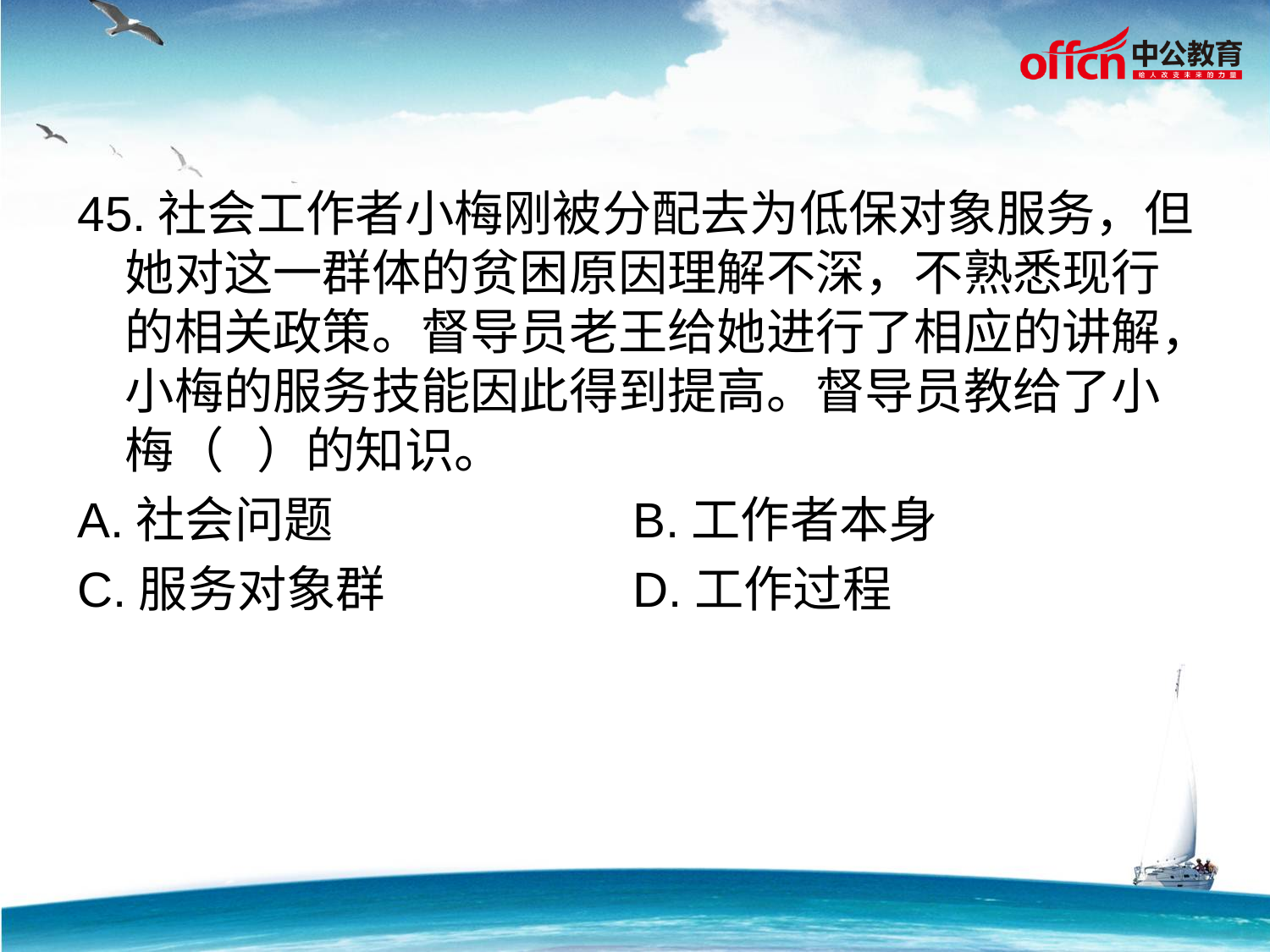

45.社会工作者小梅刚被分配去为低保对象服务，但她对这一群体的贫困原因理解不深，不熟悉现行的相关政策。督导员老王给她进行了相应的讲解，小梅的服务技能因此得到提高。督导员教给了小梅（   ）的知识。
A.社会问题			B.工作者本身
C.服务对象群		D.工作过程